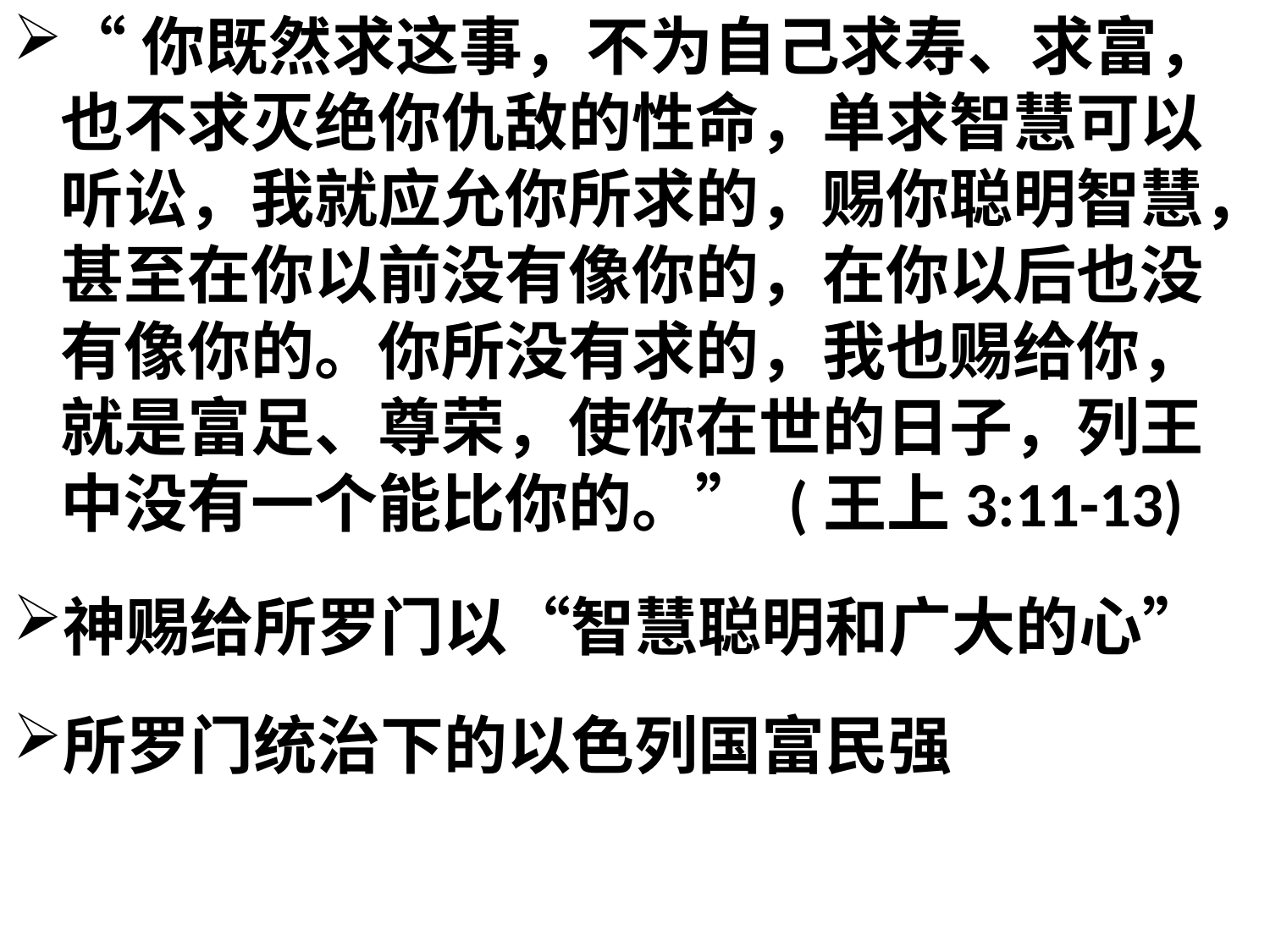

“你既然求这事，不为自己求寿、求富，也不求灭绝你仇敌的性命，单求智慧可以听讼，我就应允你所求的，赐你聪明智慧，甚至在你以前没有像你的，在你以后也没有像你的。你所没有求的，我也赐给你，就是富足、尊荣，使你在世的日子，列王中没有一个能比你的。” (王上3:11-13)

神赐给所罗门以“智慧聪明和广大的心”

所罗门统治下的以色列国富民强